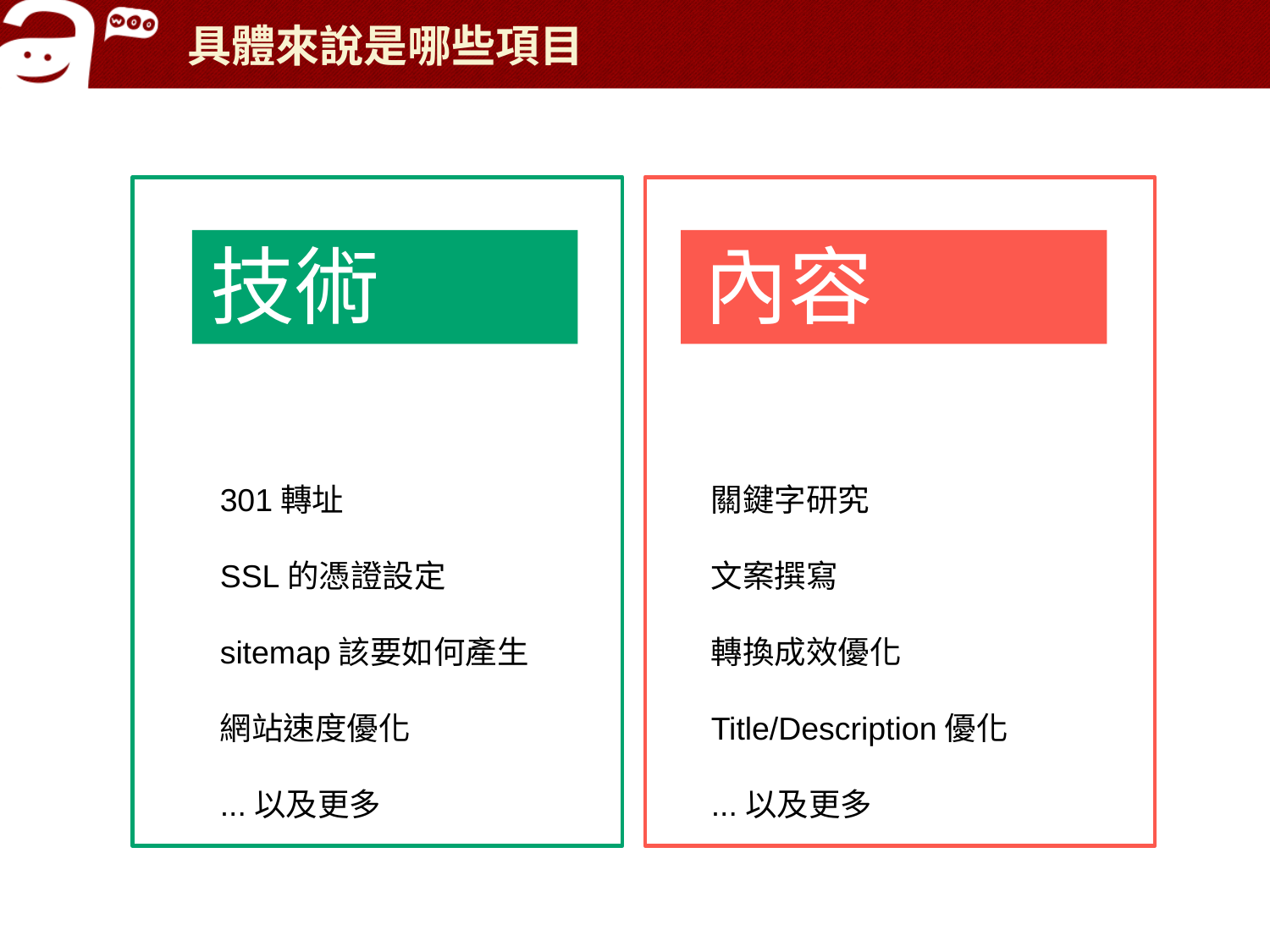

# 具體來說是哪些項目

技術
技術
內容

301轉址
SSL的憑證設定
sitemap該要如何產生
網站速度優化
...以及更多
關鍵字研究
文案撰寫
轉換成效優化
Title/Description優化
...以及更多
內容
內容